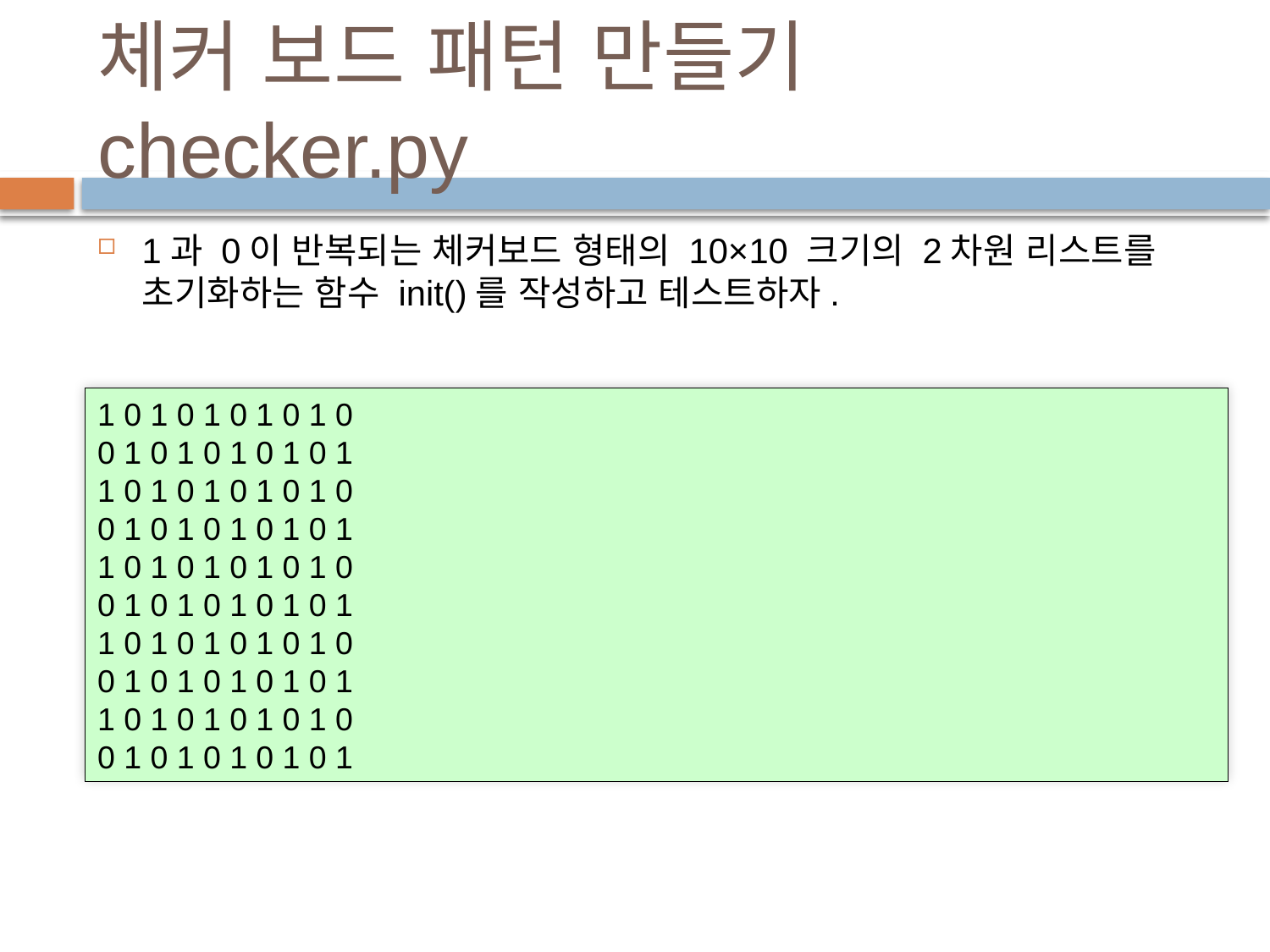

# 체커 보드 패턴 만들기  checker.py
1과 0이 반복되는 체커보드 형태의 10×10 크기의 2차원 리스트를 초기화하는 함수 init()를 작성하고 테스트하자.
1 0 1 0 1 0 1 0 1 0
0 1 0 1 0 1 0 1 0 1
1 0 1 0 1 0 1 0 1 0
0 1 0 1 0 1 0 1 0 1
1 0 1 0 1 0 1 0 1 0
0 1 0 1 0 1 0 1 0 1
1 0 1 0 1 0 1 0 1 0
0 1 0 1 0 1 0 1 0 1
1 0 1 0 1 0 1 0 1 0
0 1 0 1 0 1 0 1 0 1